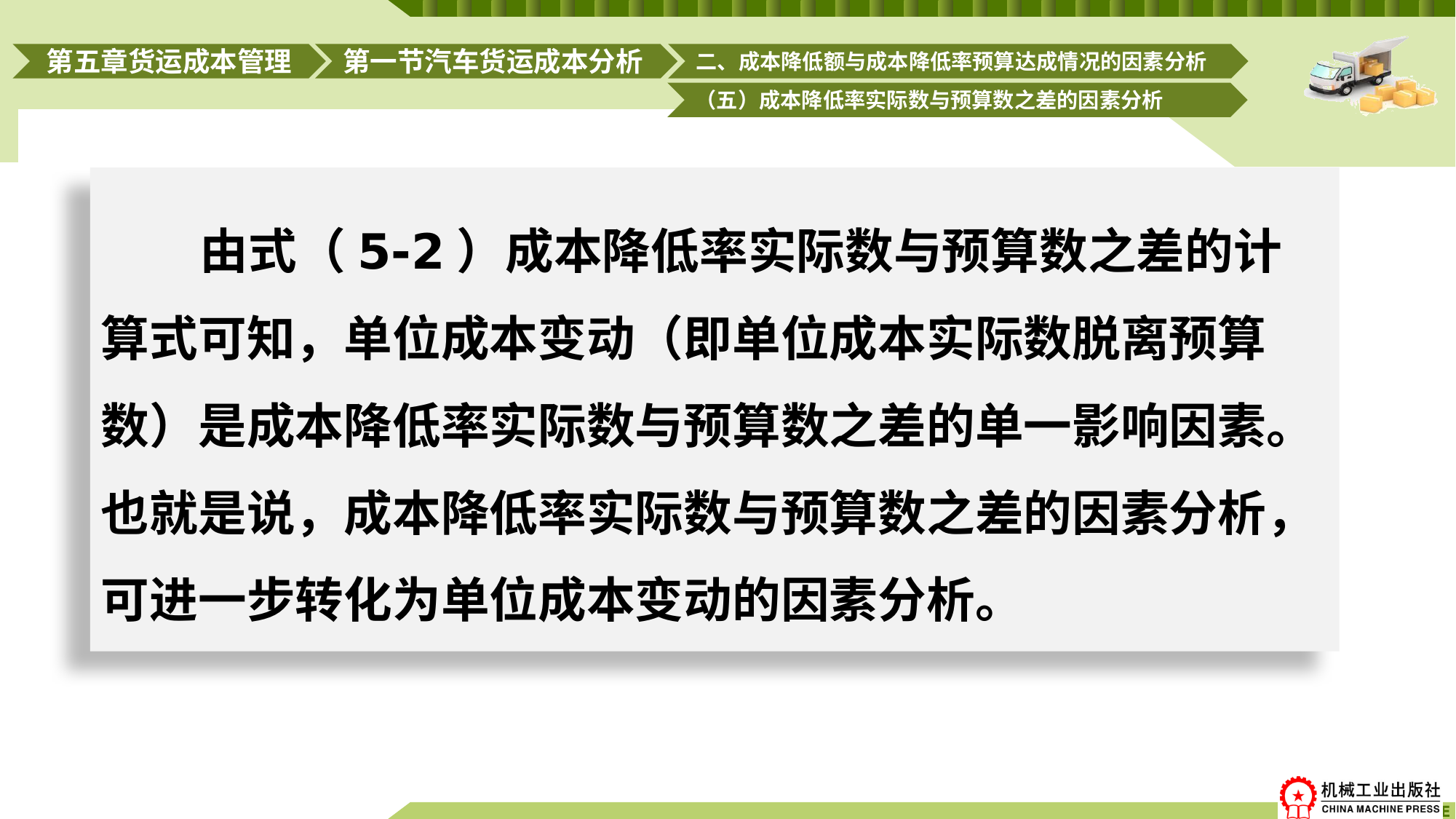

第一节汽车货运成本分析
二、成本降低额与成本降低率预算达成情况的因素分析
第五章货运成本管理
（五）成本降低率实际数与预算数之差的因素分析
# 由式（5-2）成本降低率实际数与预算数之差的计算式可知，单位成本变动（即单位成本实际数脱离预算数）是成本降低率实际数与预算数之差的单一影响因素。也就是说，成本降低率实际数与预算数之差的因素分析，可进一步转化为单位成本变动的因素分析。